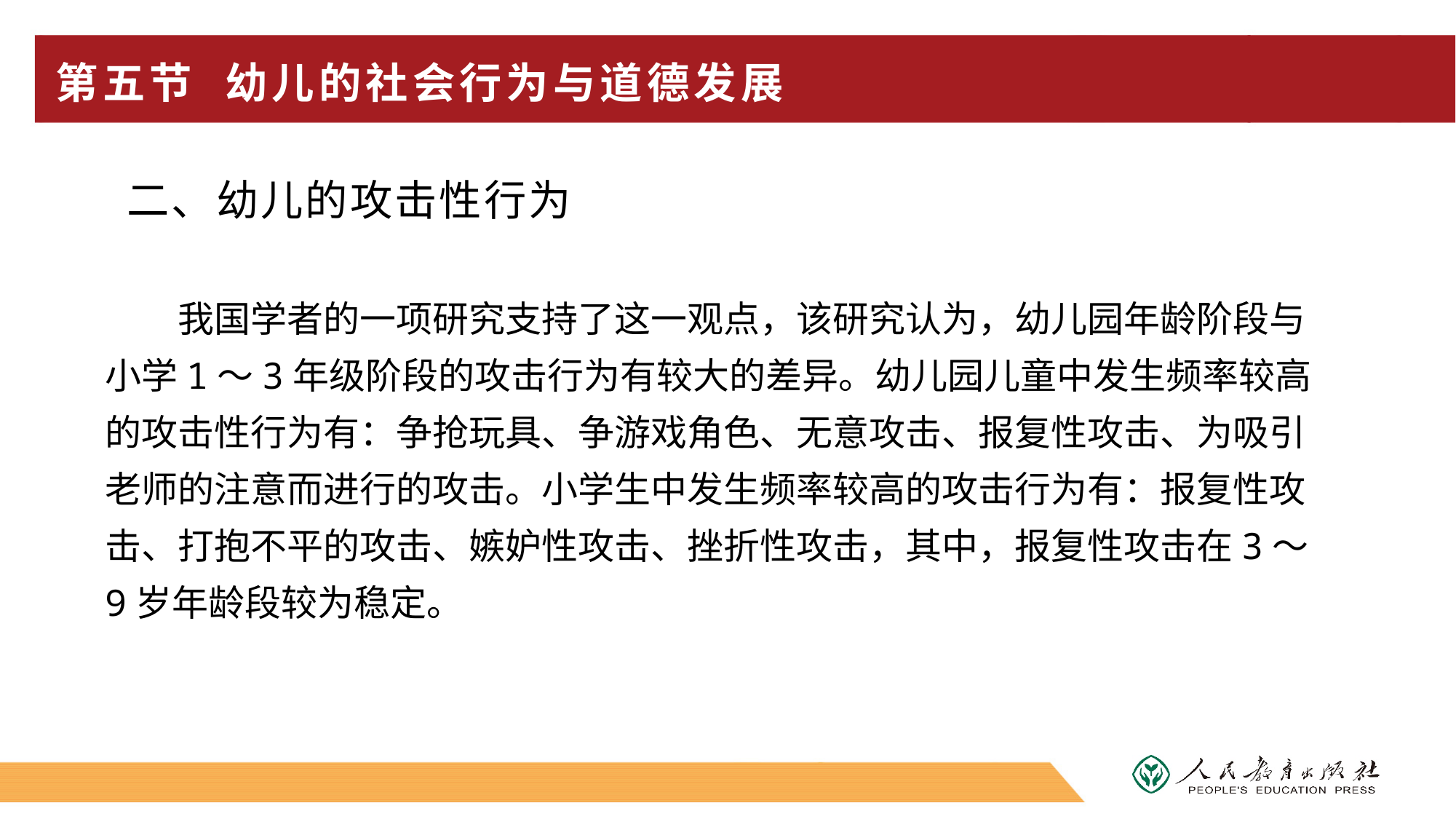

# 第五节  幼儿的社会行为与道德发展
 二、幼儿的攻击性行为
我国学者的一项研究支持了这一观点，该研究认为，幼儿园年龄阶段与小学1～3年级阶段的攻击行为有较大的差异。幼儿园儿童中发生频率较高的攻击性行为有：争抢玩具、争游戏角色、无意攻击、报复性攻击、为吸引老师的注意而进行的攻击。小学生中发生频率较高的攻击行为有：报复性攻击、打抱不平的攻击、嫉妒性攻击、挫折性攻击，其中，报复性攻击在3～9岁年龄段较为稳定。